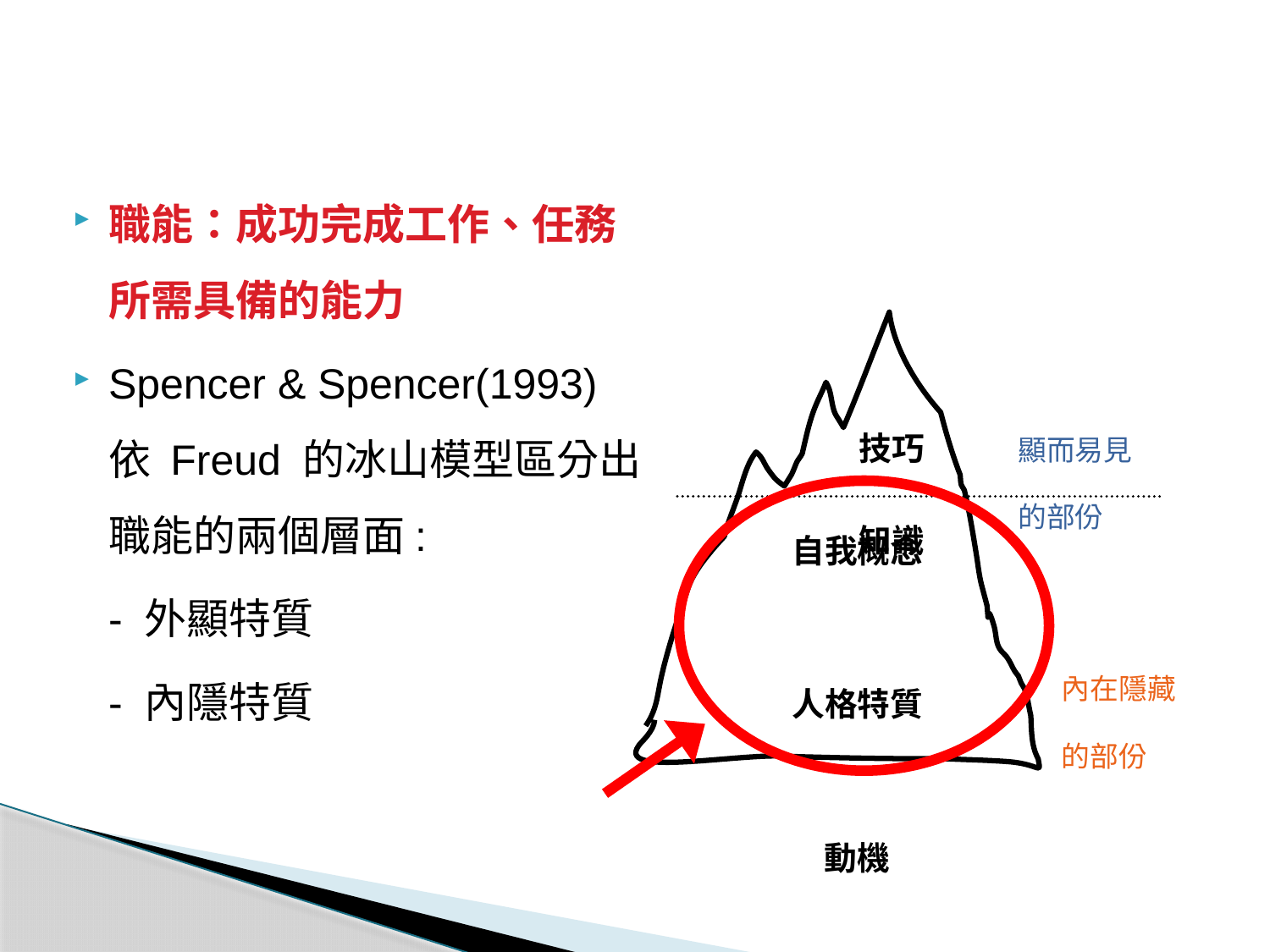

職能：成功完成工作、任務所需具備的能力
Spencer & Spencer(1993) 依 Freud 的冰山模型區分出職能的兩個層面:
	- 外顯特質
	- 內隱特質

技巧
知識
顯而易見的部份
自我概念

人格特質

動機

內在隱藏的部份